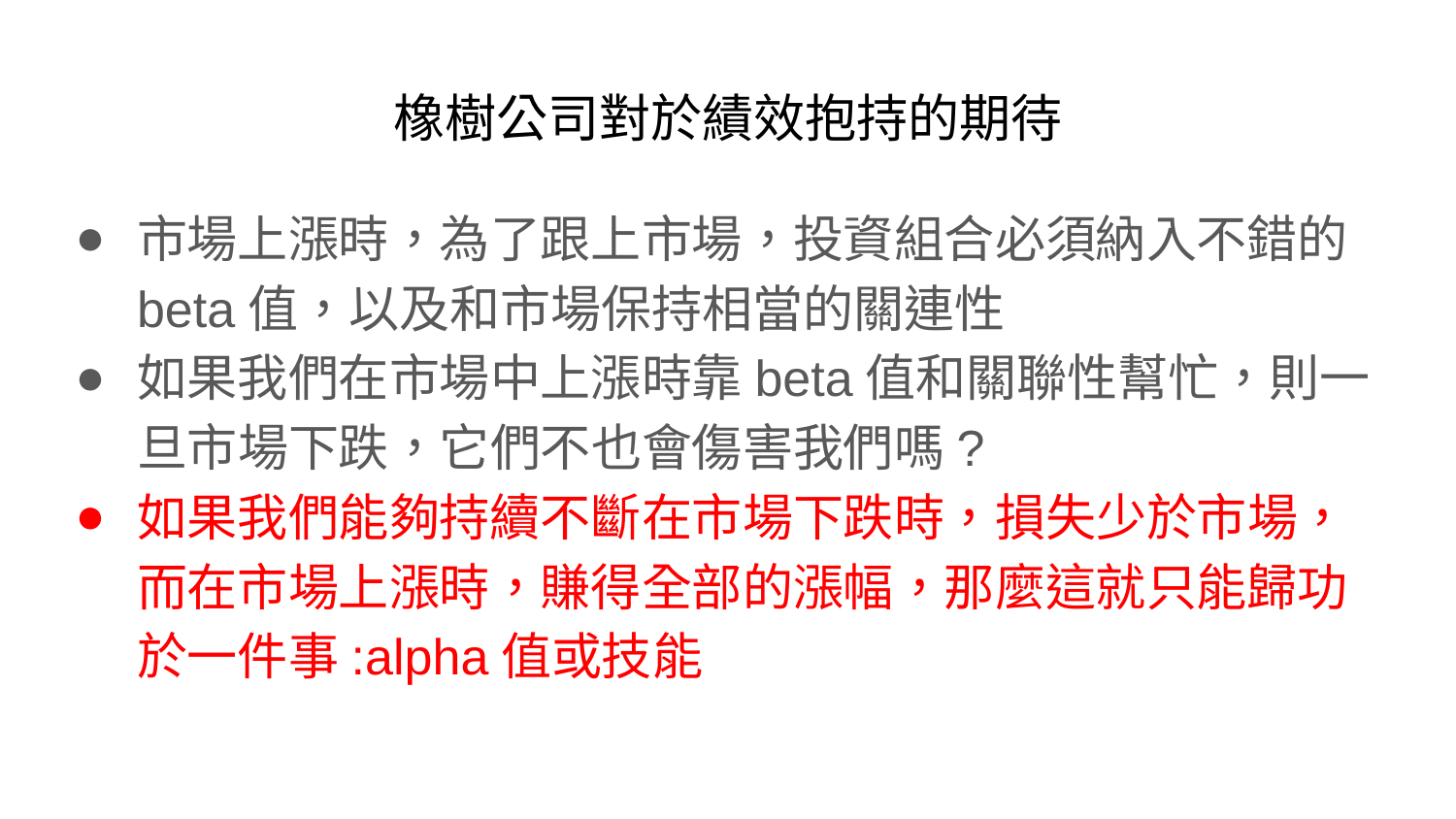

# 橡樹公司對於績效抱持的期待
市場上漲時，為了跟上市場，投資組合必須納入不錯的beta值，以及和市場保持相當的關連性
如果我們在市場中上漲時靠beta值和關聯性幫忙，則一旦市場下跌，它們不也會傷害我們嗎?
如果我們能夠持續不斷在市場下跌時，損失少於市場，而在市場上漲時，賺得全部的漲幅，那麼這就只能歸功於一件事:alpha值或技能